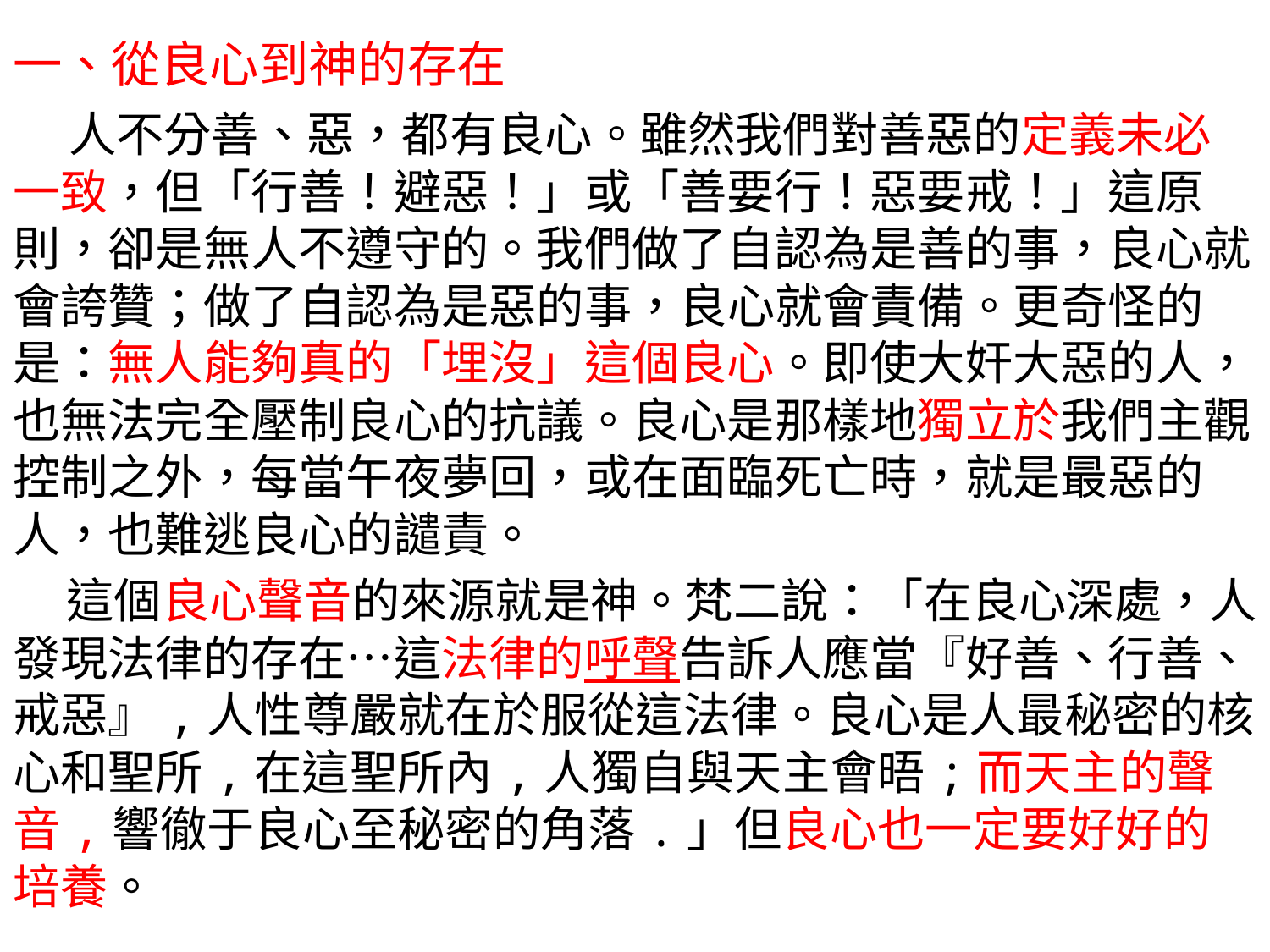

一、從良心到神的存在
    人不分善、惡，都有良心。雖然我們對善惡的定義未必一致，但「行善！避惡！」或「善要行！惡要戒！」這原則，卻是無人不遵守的。我們做了自認為是善的事，良心就會誇贊；做了自認為是惡的事，良心就會責備。更奇怪的是：無人能夠真的「埋沒」這個良心。即使大奸大惡的人，也無法完全壓制良心的抗議。良心是那樣地獨立於我們主觀控制之外，每當午夜夢回，或在面臨死亡時，就是最惡的人，也難逃良心的譴責。
    這個良心聲音的來源就是神。梵二說：「在良心深處，人發現法律的存在…這法律的呼聲告訴人應當『好善、行善、戒惡』,人性尊嚴就在於服從這法律。良心是人最秘密的核心和聖所,在這聖所內,人獨自與天主會晤;而天主的聲音,響徹于良心至秘密的角落.」但良心也一定要好好的培養。